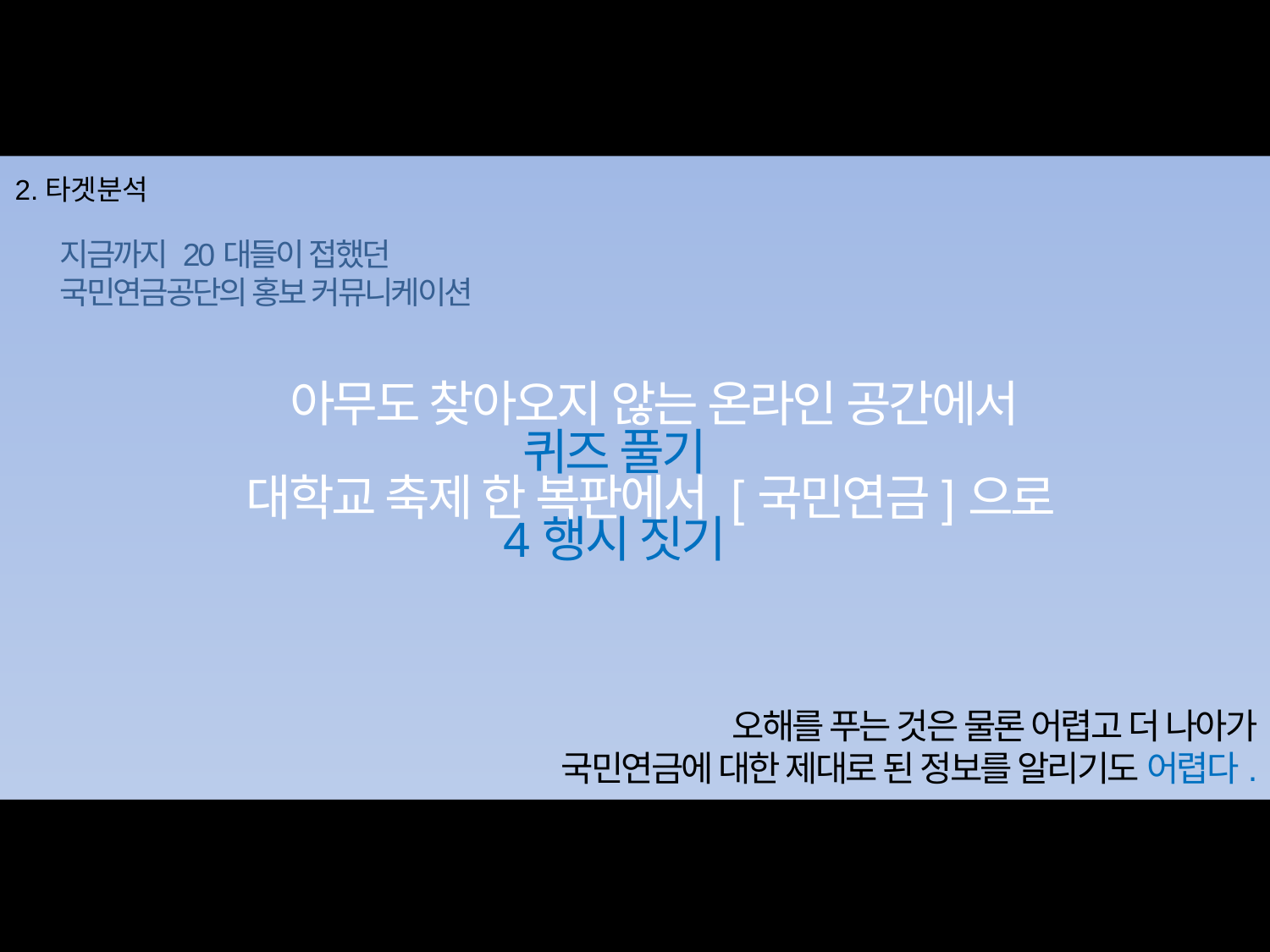

2.타겟분석
지금까지 20대들이 접했던
국민연금공단의 홍보 커뮤니케이션
아무도 찾아오지 않는 온라인 공간에서
퀴즈 풀기
대학교 축제 한 복판에서 [국민연금]으로
4행시 짓기
오해를 푸는 것은 물론 어렵고 더 나아가
국민연금에 대한 제대로 된 정보를 알리기도 어렵다.